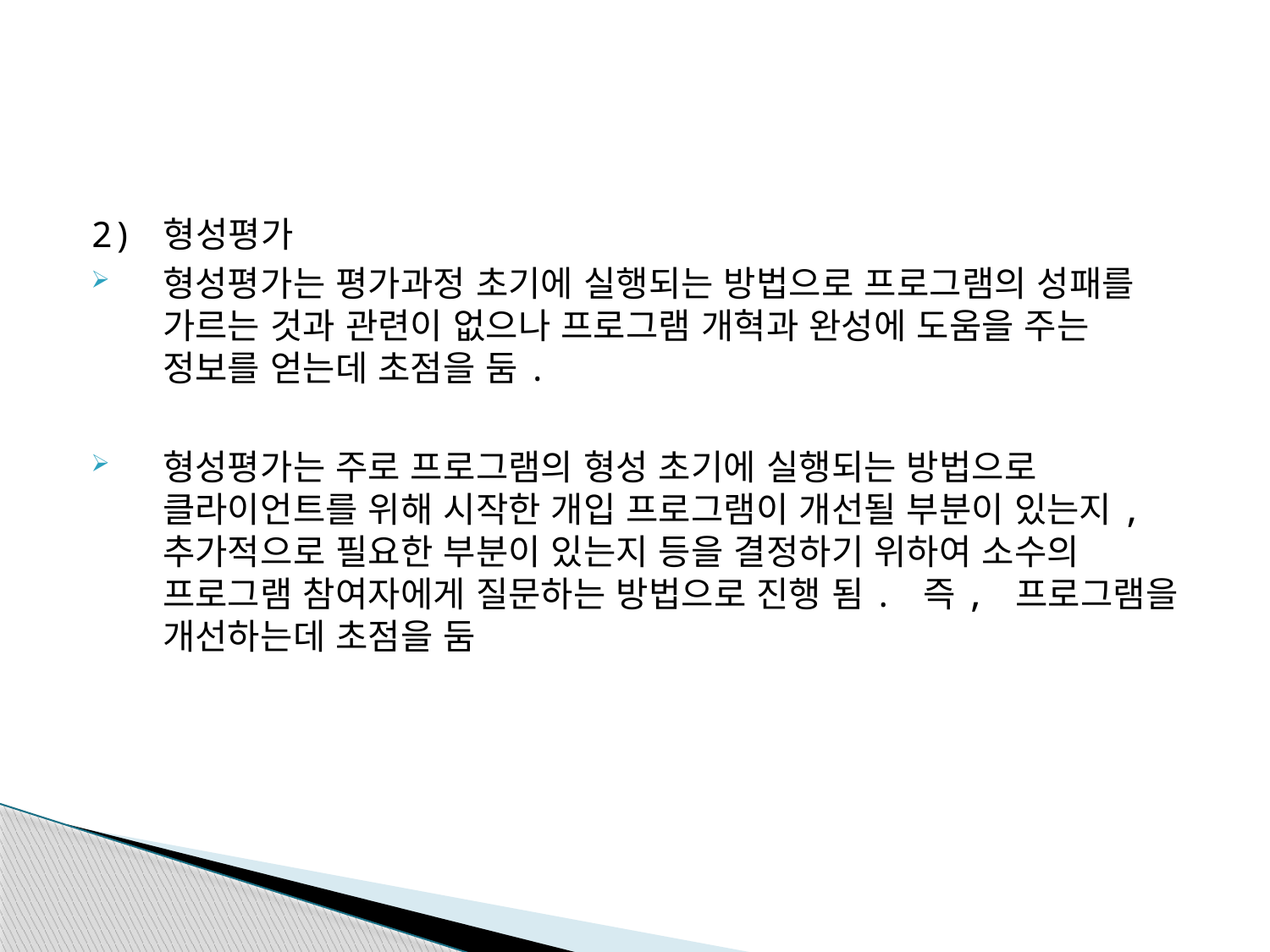

2) 형성평가
형성평가는 평가과정 초기에 실행되는 방법으로 프로그램의 성패를 가르는 것과 관련이 없으나 프로그램 개혁과 완성에 도움을 주는 정보를 얻는데 초점을 둠.

형성평가는 주로 프로그램의 형성 초기에 실행되는 방법으로 클라이언트를 위해 시작한 개입 프로그램이 개선될 부분이 있는지, 추가적으로 필요한 부분이 있는지 등을 결정하기 위하여 소수의 프로그램 참여자에게 질문하는 방법으로 진행 됨. 즉, 프로그램을 개선하는데 초점을 둠